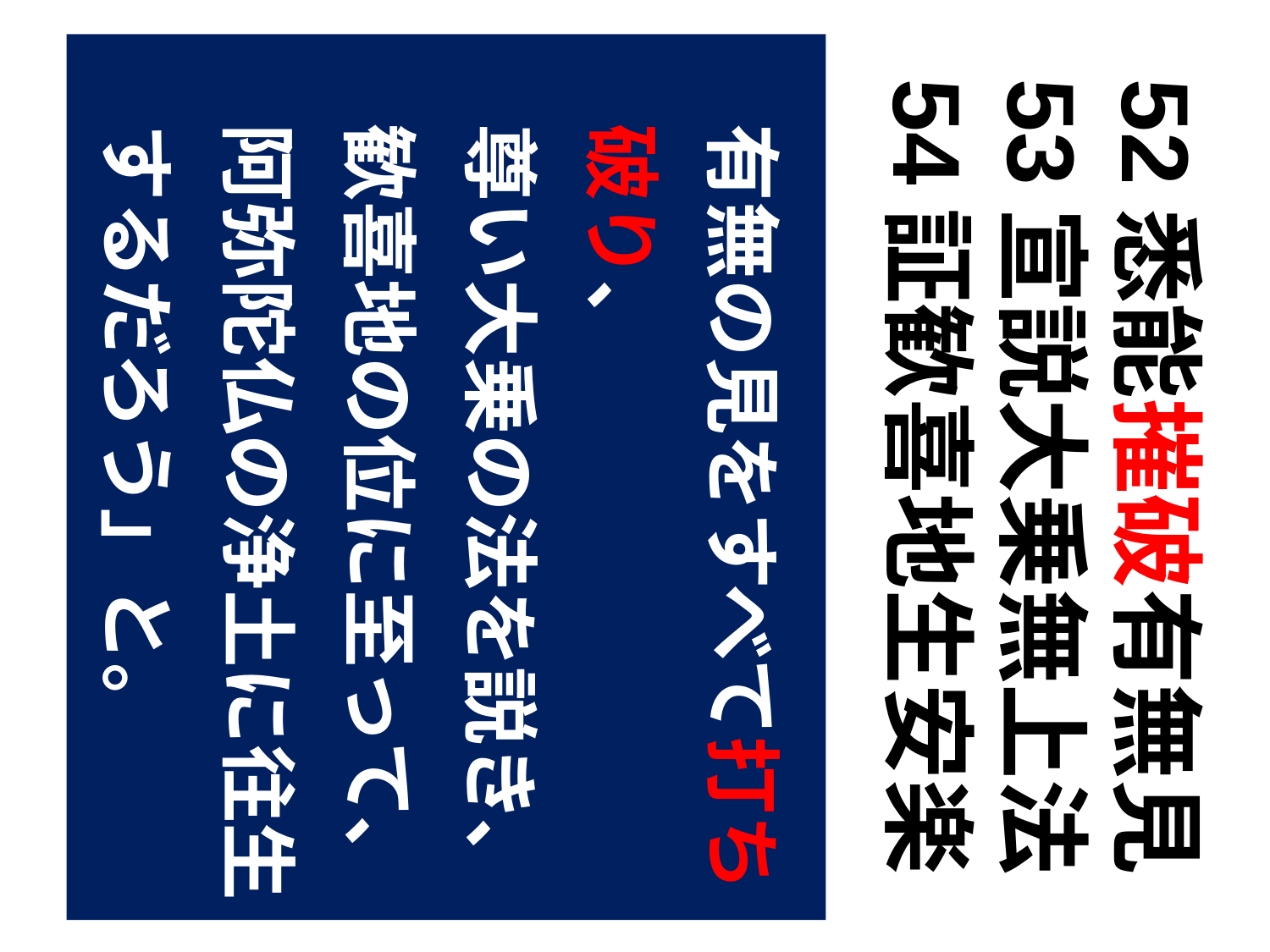

52悉能摧破有無見
53宣説大乗無上法
54証歓喜地生安楽
　有無の見をすべて打ち
　破り、
　尊い大乗の法を説き、
　歓喜地の位に至って、
　阿弥陀仏の浄土に往生
　するだろう」と。